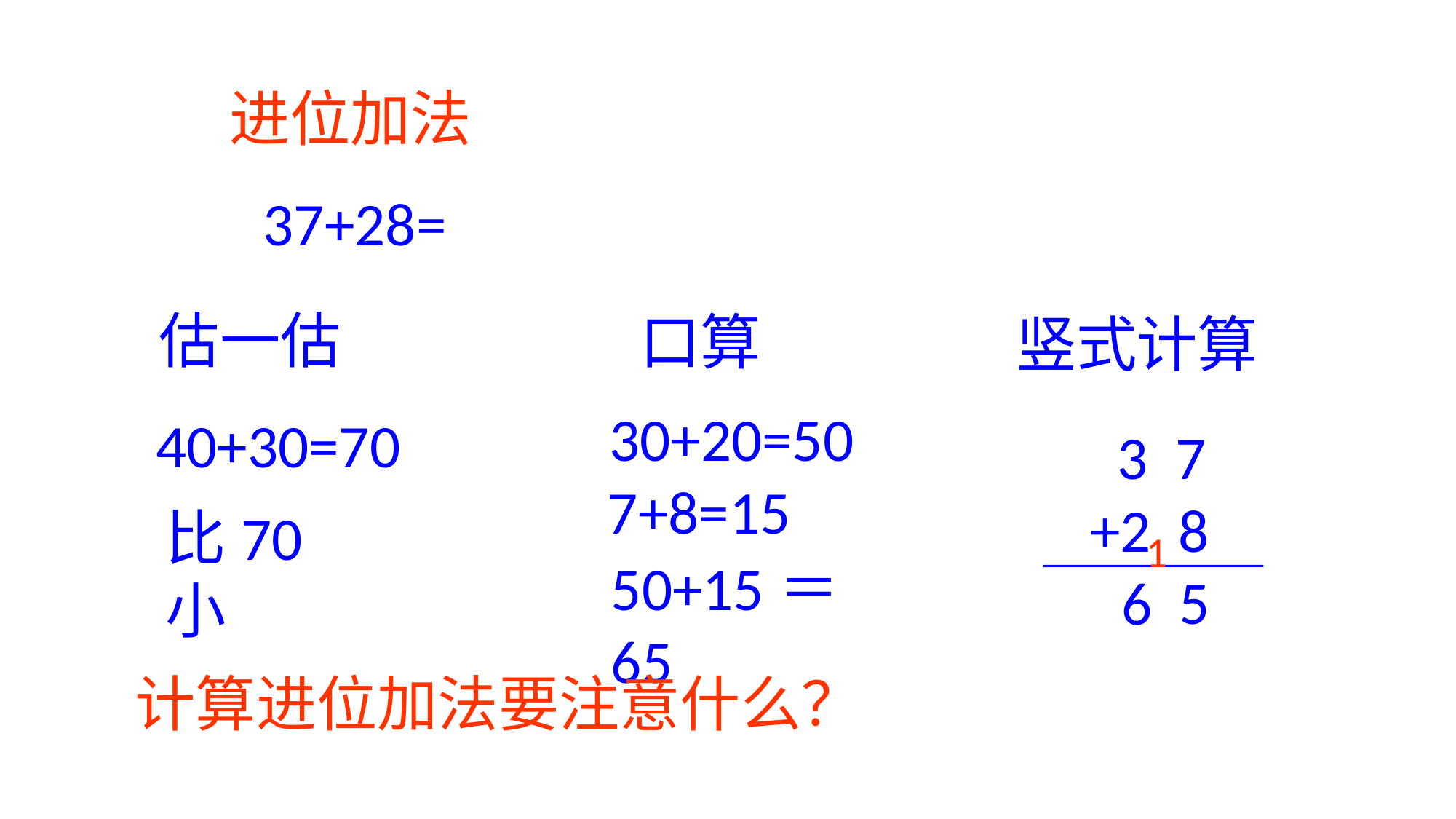

进位加法
37+28=
估一估
口算
竖式计算
30+20=50
40+30=70
  3  7
+2  8
7+8=15
比70小
1
50+15＝65
5
6

计算进位加法要注意什么？